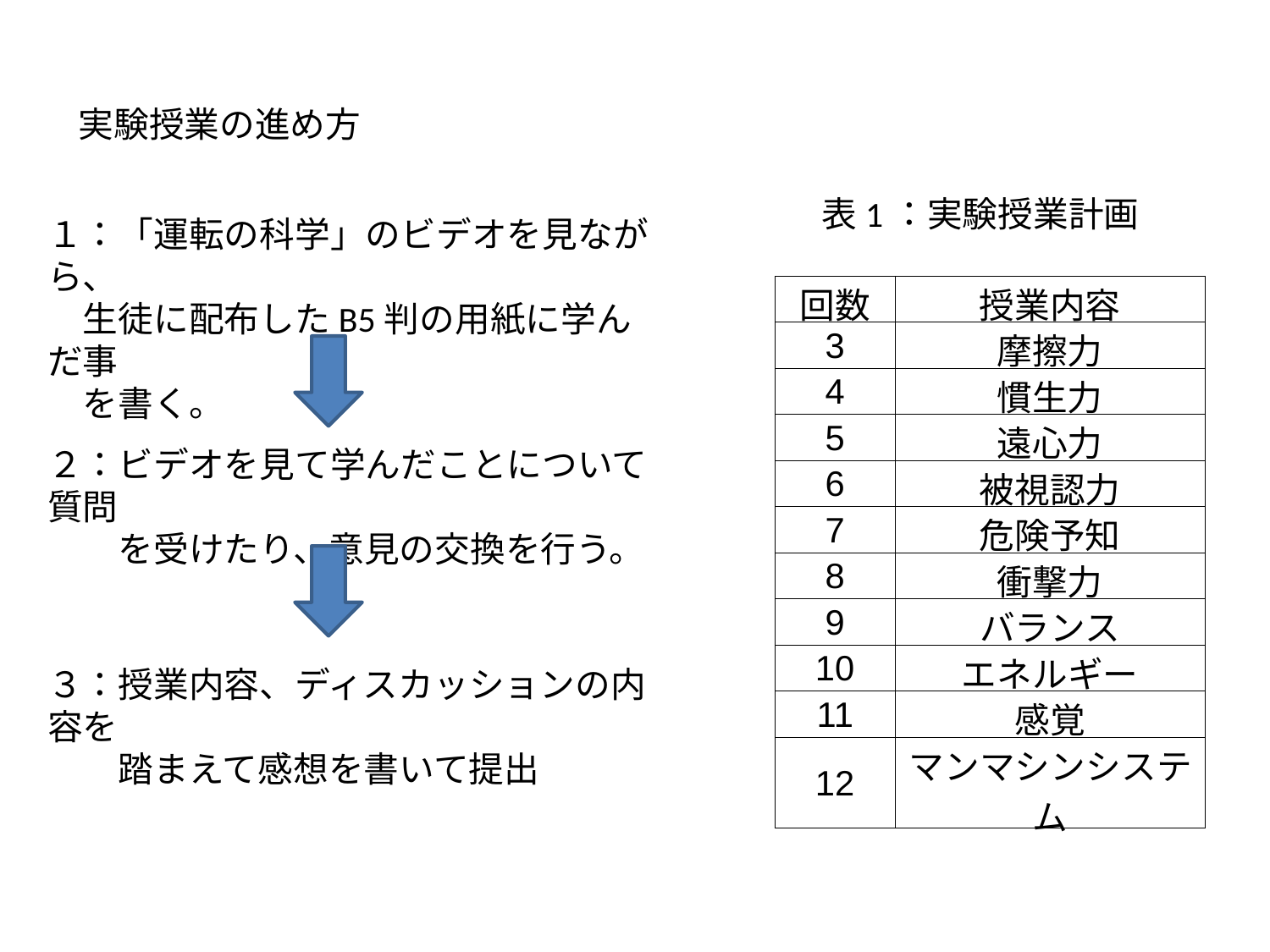

実験授業の進め方
表1：実験授業計画
１：「運転の科学」のビデオを見ながら、
　生徒に配布したB5判の用紙に学んだ事
　を書く。
| 回数 | 授業内容 |
| --- | --- |
| 3 | 摩擦力 |
| 4 | 慣生力 |
| 5 | 遠心力 |
| 6 | 被視認力 |
| 7 | 危険予知 |
| 8 | 衝撃力 |
| 9 | バランス |
| 10 | エネルギー |
| 11 | 感覚 |
| 12 | マンマシンシステム |

２：ビデオを見て学んだことについて質問
　　を受けたり、意見の交換を行う。

３：授業内容、ディスカッションの内容を
　　踏まえて感想を書いて提出